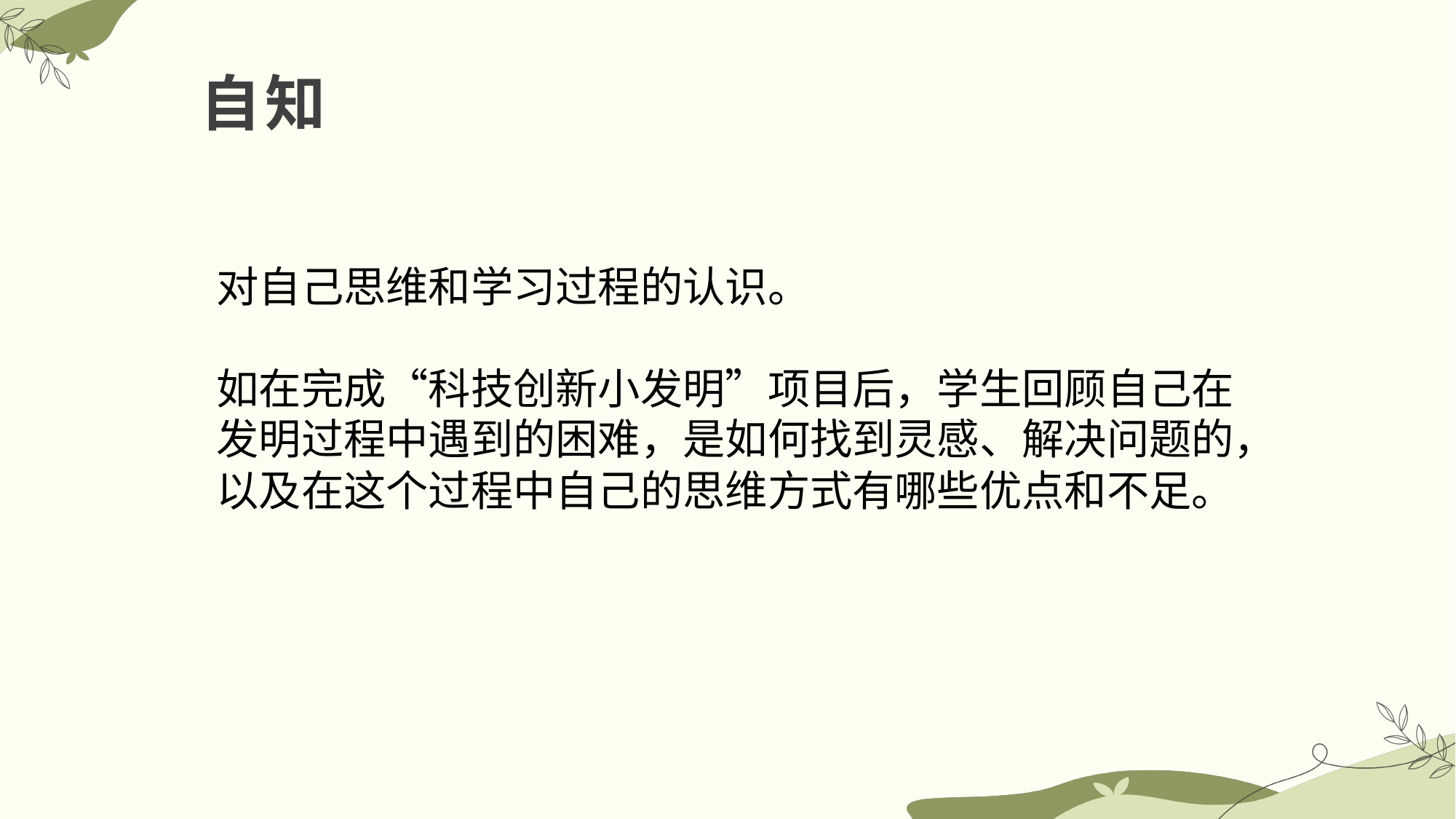

自知
对自己思维和学习过程的认识。

如在完成“科技创新小发明”项目后，学生回顾自己在发明过程中遇到的困难，是如何找到灵感、解决问题的，以及在这个过程中自己的思维方式有哪些优点和不足。